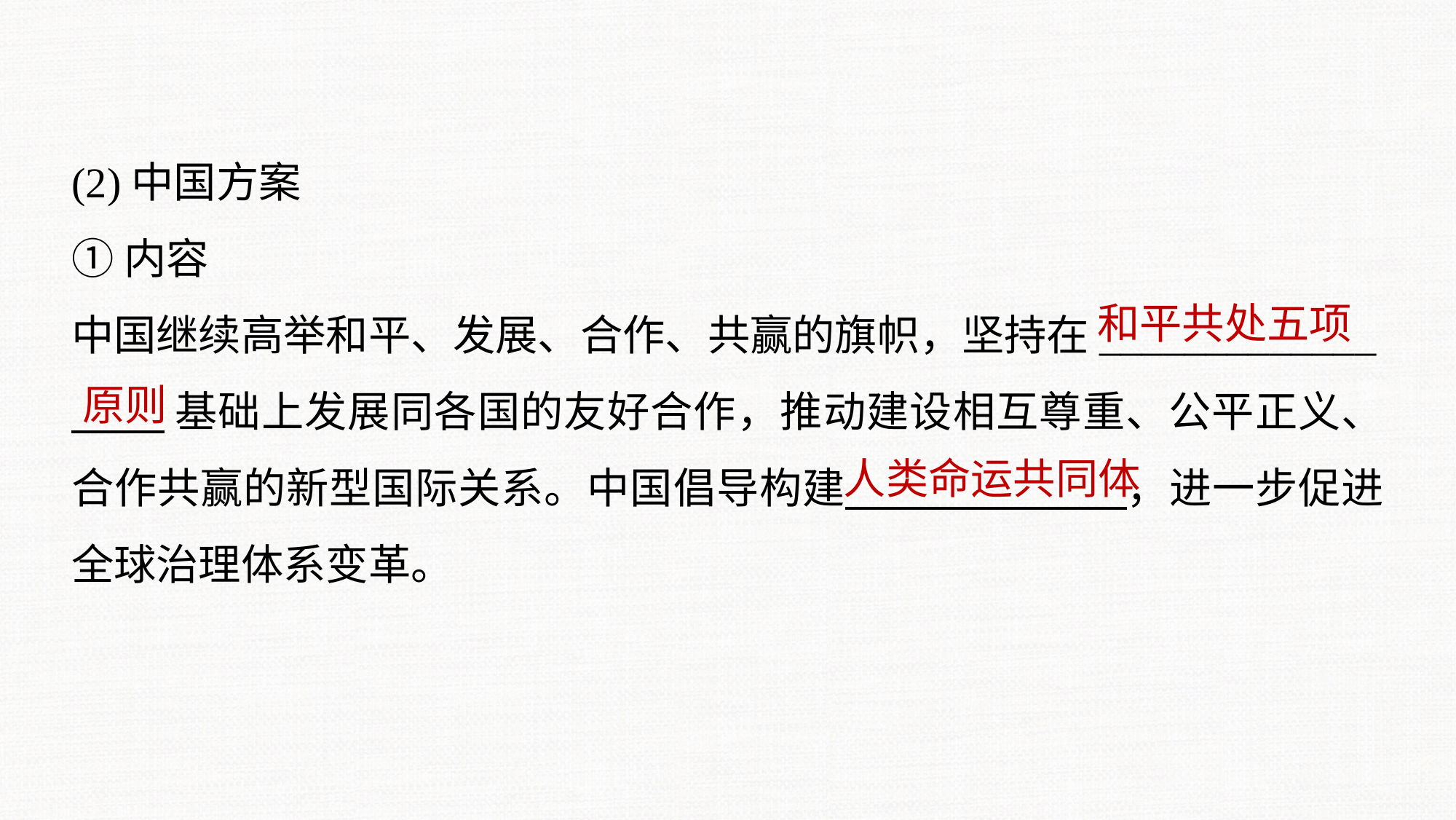

(2)中国方案
①内容
中国继续高举和平、发展、合作、共赢的旗帜，坚持在_____________
         基础上发展同各国的友好合作，推动建设相互尊重、公平正义、合作共赢的新型国际关系。中国倡导构建                            ，进一步促进全球治理体系变革。
和平共处五项
原则
人类命运共同体